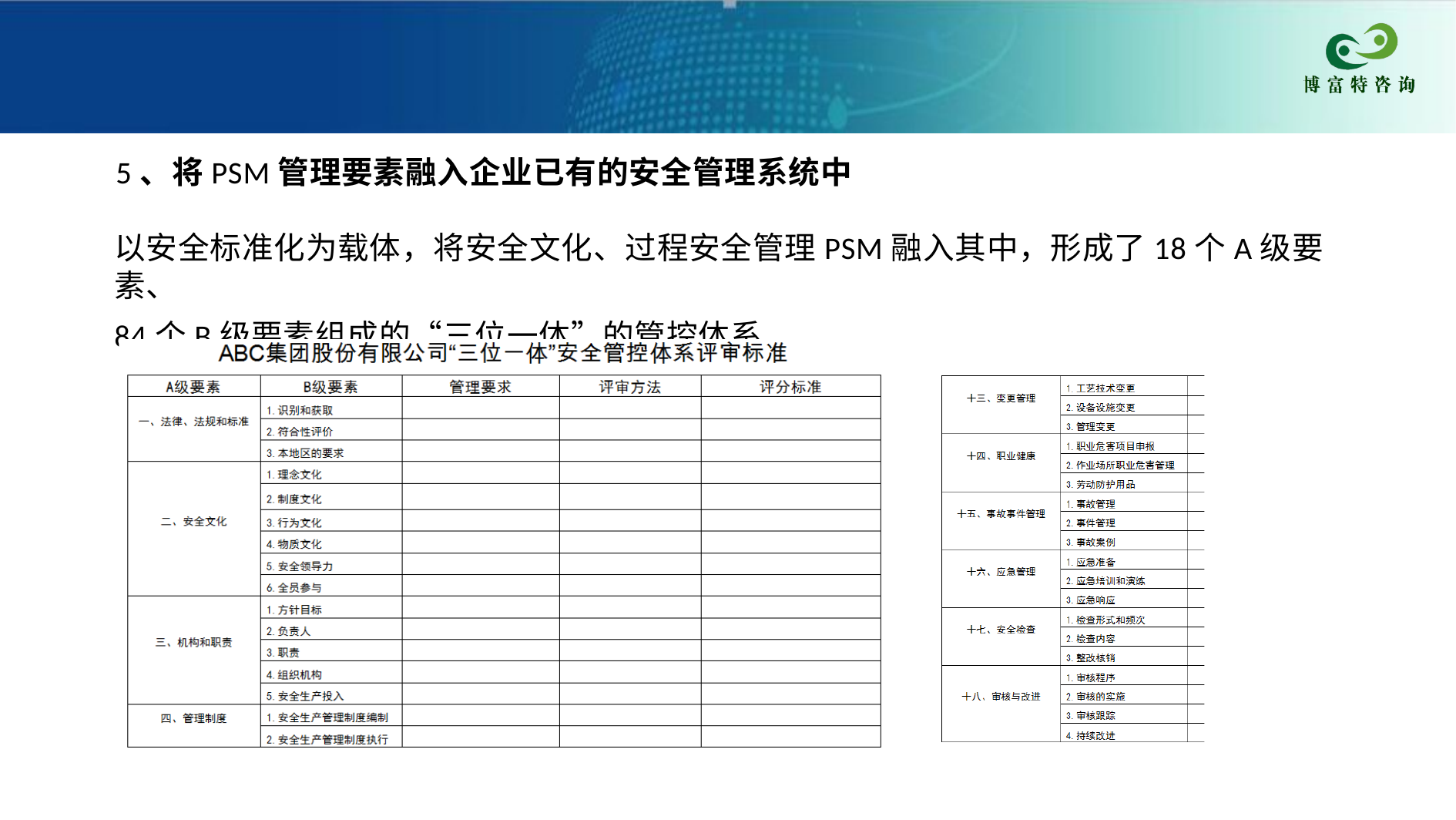

5、将PSM管理要素融入企业已有的安全管理系统中

以安全标准化为载体，将安全文化、过程安全管理PSM融入其中，形成了18个A级要素、
84个B级要素组成的“三位一体”的管控体系。